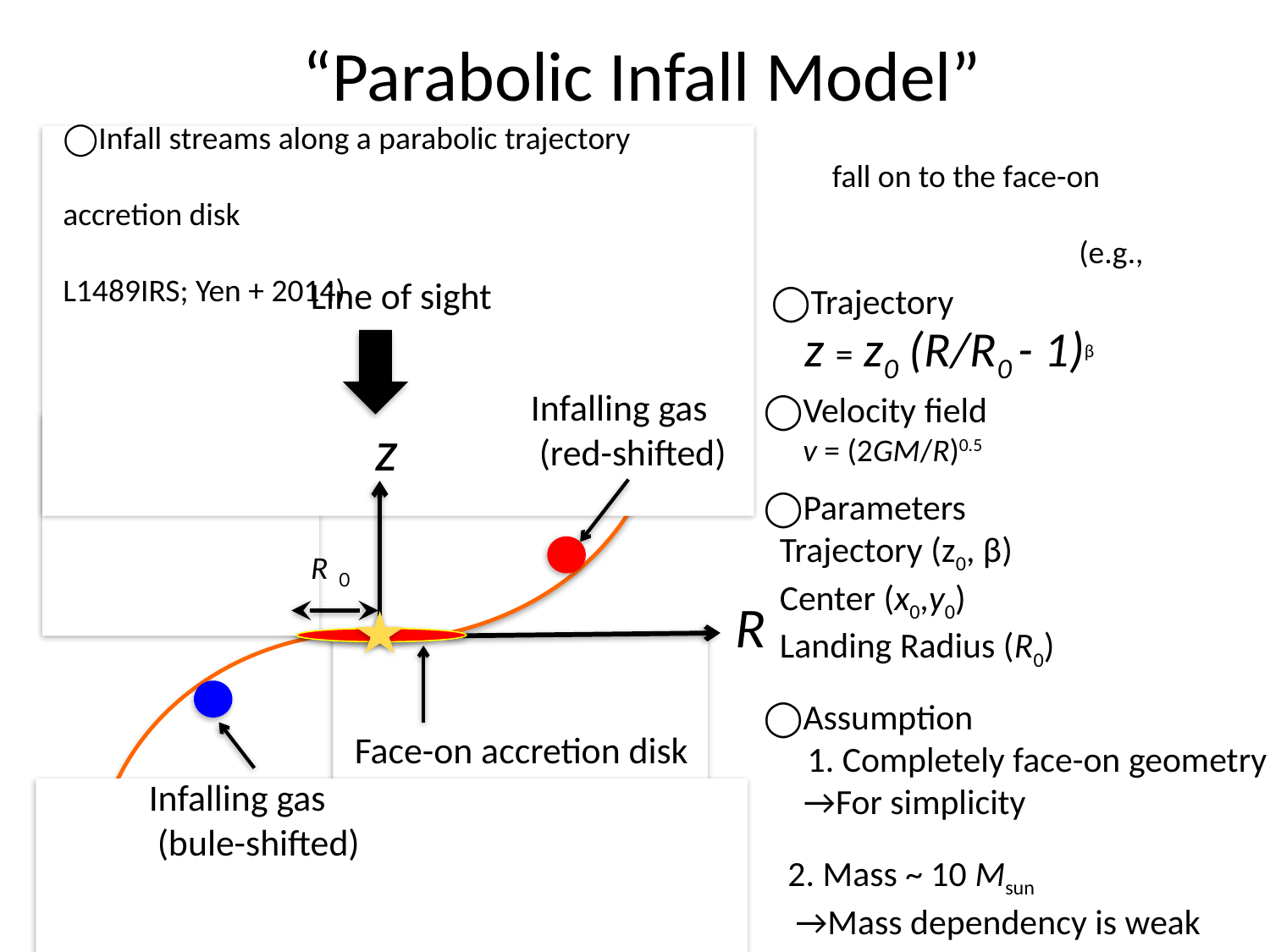

“Parabolic Infall Model”
◯Infall streams along a parabolic trajectory
						 fall on to the face-on accretion disk
								(e.g., L1489IRS; Yen + 2014)

Line of sight

Infalling gas
 (red-shifted)
z

R０
R

Face-on accretion disk
Infalling gas
 (bule-shifted)

◯Trajectory
z = z0 (R/R0 - 1)β
◯Velocity field
　v = (2GM/R)0.5

◯Parameters
  Trajectory (z0, β)
  Center (x0,y0)
  Landing Radius (R0)

◯Assumption
　1. Completely face-on geometry
     →For simplicity

   2. Mass ~ 10 Msun
    →Mass dependency is weak

パラメータ
 1. 真の円盤に接続する際のフレア角θ0
 2. フレア角の変化率 dθ/dr

仮定
 1. 完全にFace-onの系とする
 2. 中心星質量は10 Msunで固定
 3. Inner ringの半径で円盤平面に到達
　　としてカットオフ